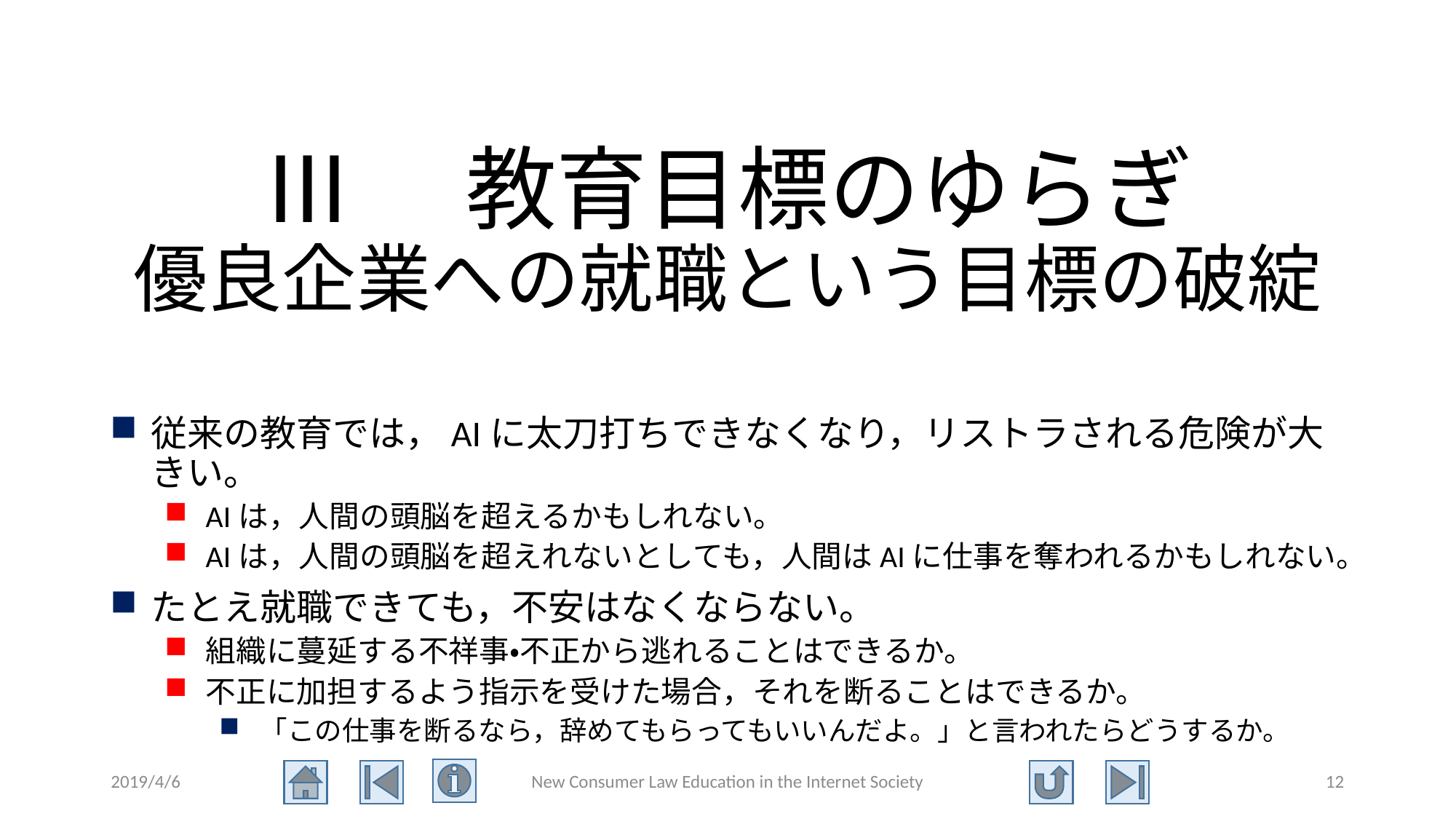

# Ⅲ　教育目標のゆらぎ 優良企業への就職という目標の破綻
従来の教育では，AIに太刀打ちできなくなり，リストラされる危険が大きい。
AIは，人間の頭脳を超えるかもしれない。
AIは，人間の頭脳を超えれないとしても，人間はAIに仕事を奪われるかもしれない。
たとえ就職できても，不安はなくならない。
組織に蔓延する不祥事・不正から逃れることはできるか。
不正に加担するよう指示を受けた場合，それを断ることはできるか。
「この仕事を断るなら，辞めてもらってもいいんだよ。」と言われたらどうするか。
2019/4/6
New Consumer Law Education in the Internet Society
12